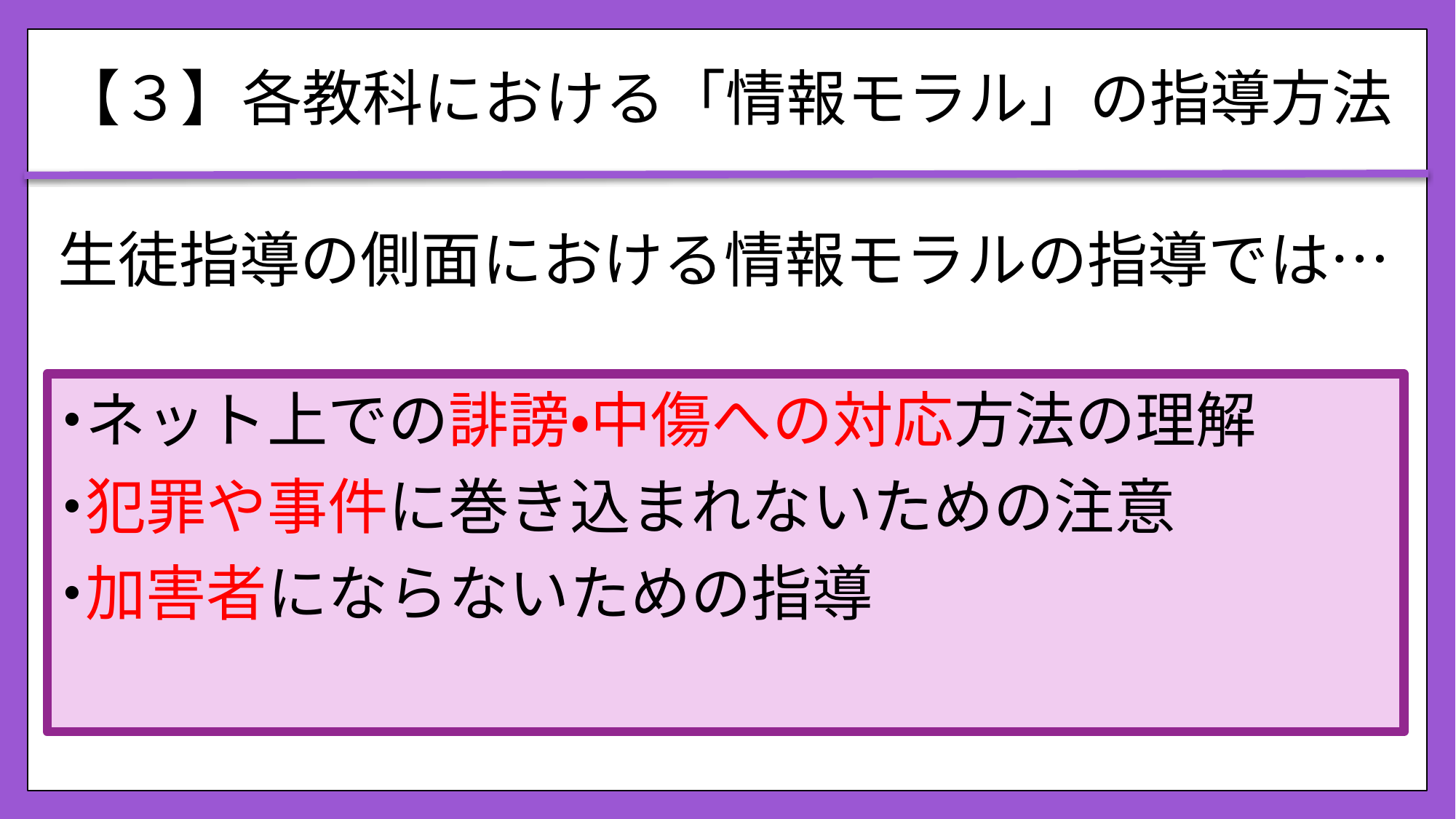

# 【３】各教科における「情報モラル」の指導方法
生徒指導の側面における情報モラルの指導では…

ネット上での誹謗・中傷への対応方法の理解
犯罪や事件に巻き込まれないための注意
加害者にならないための指導